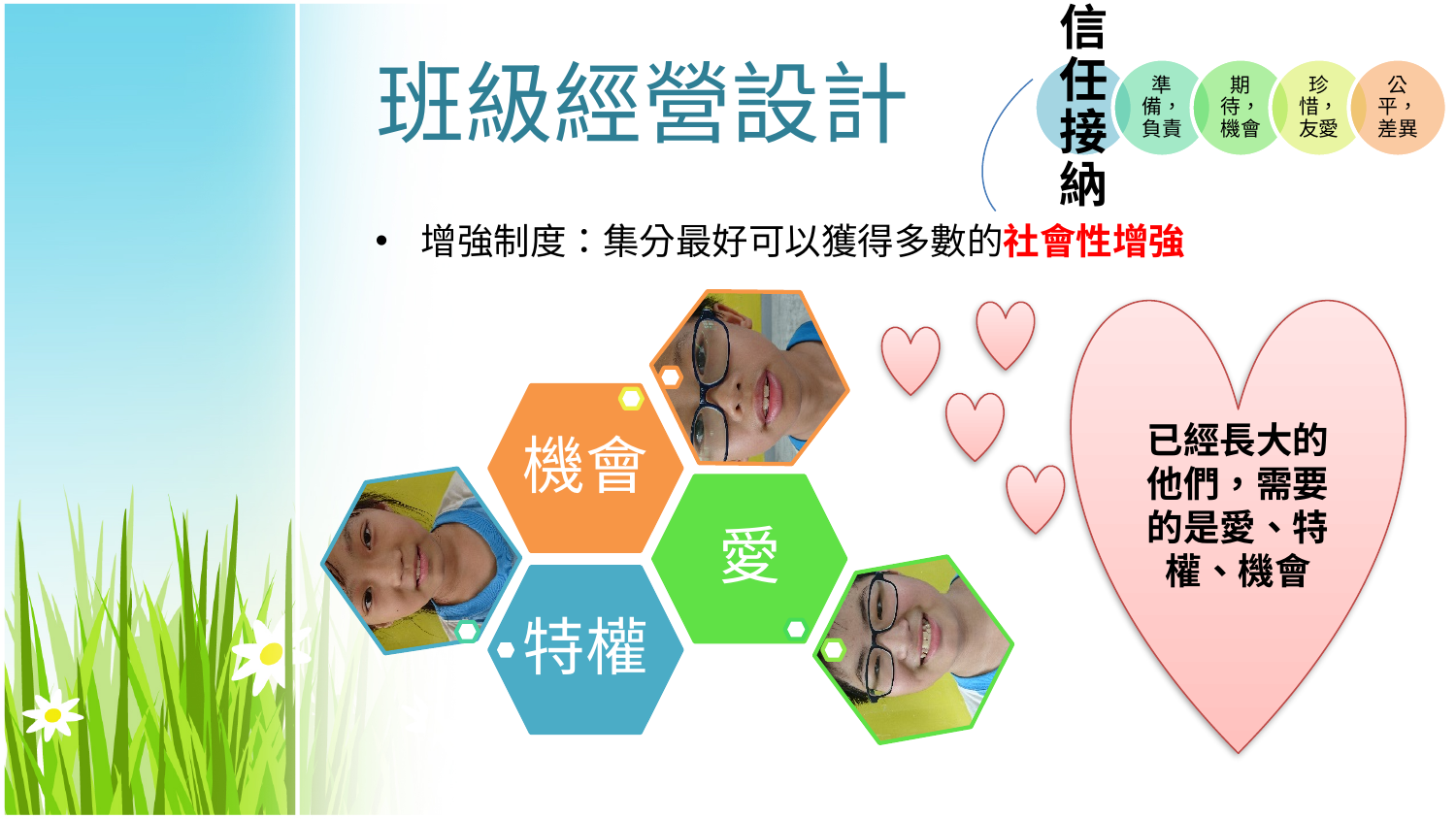

# 班級經營設計
信任接納
準備，負責
期待，機會
珍惜，友愛
公平，差異
增強制度：集分最好可以獲得多數的社會性增強
特權
愛
機會
已經長大的他們，需要的是愛、特權、機會